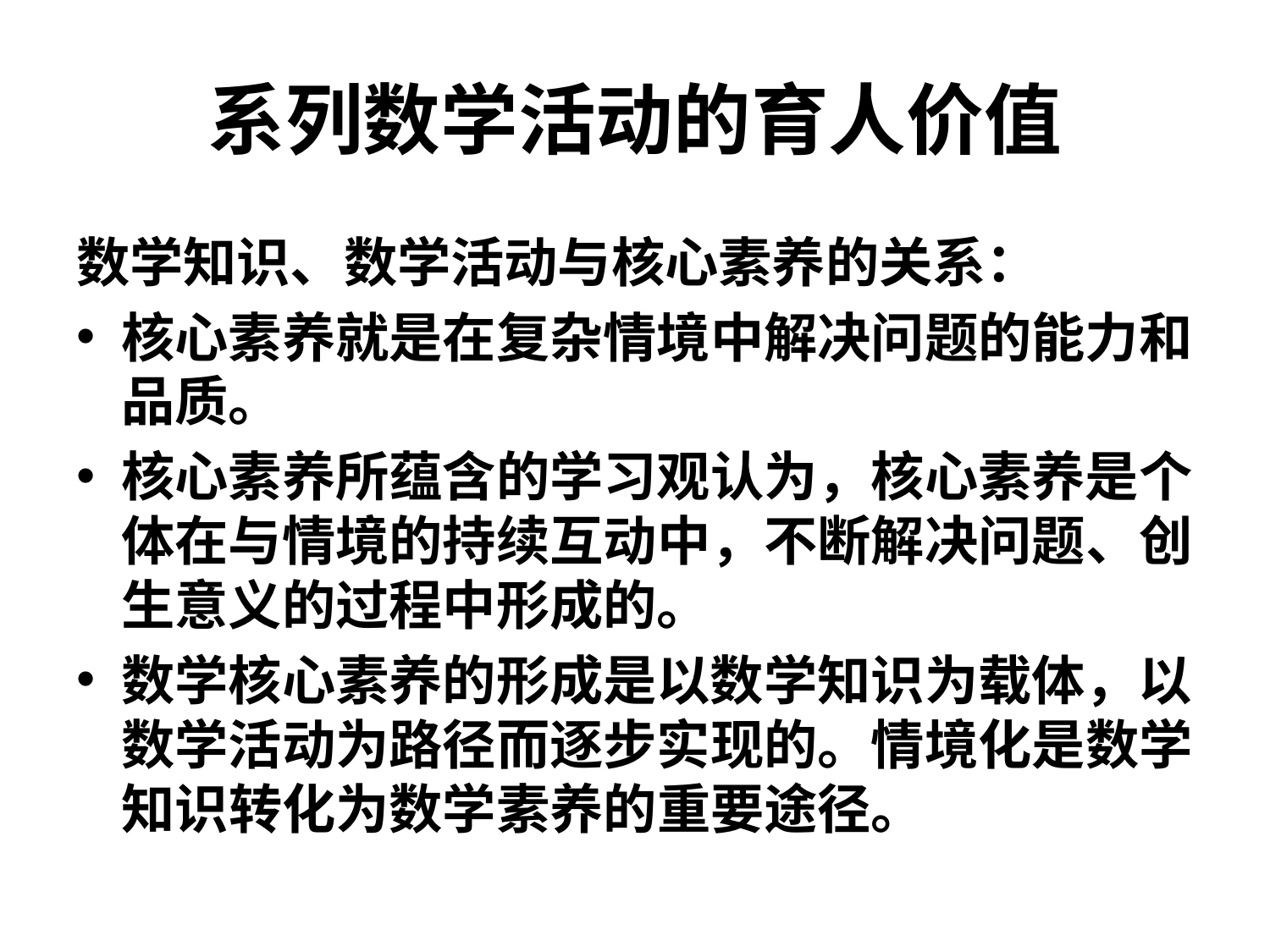

# 系列数学活动的育人价值
数学知识、数学活动与核心素养的关系：
核心素养就是在复杂情境中解决问题的能力和品质。
核心素养所蕴含的学习观认为，核心素养是个体在与情境的持续互动中，不断解决问题、创生意义的过程中形成的。
数学核心素养的形成是以数学知识为载体，以数学活动为路径而逐步实现的。情境化是数学知识转化为数学素养的重要途径。